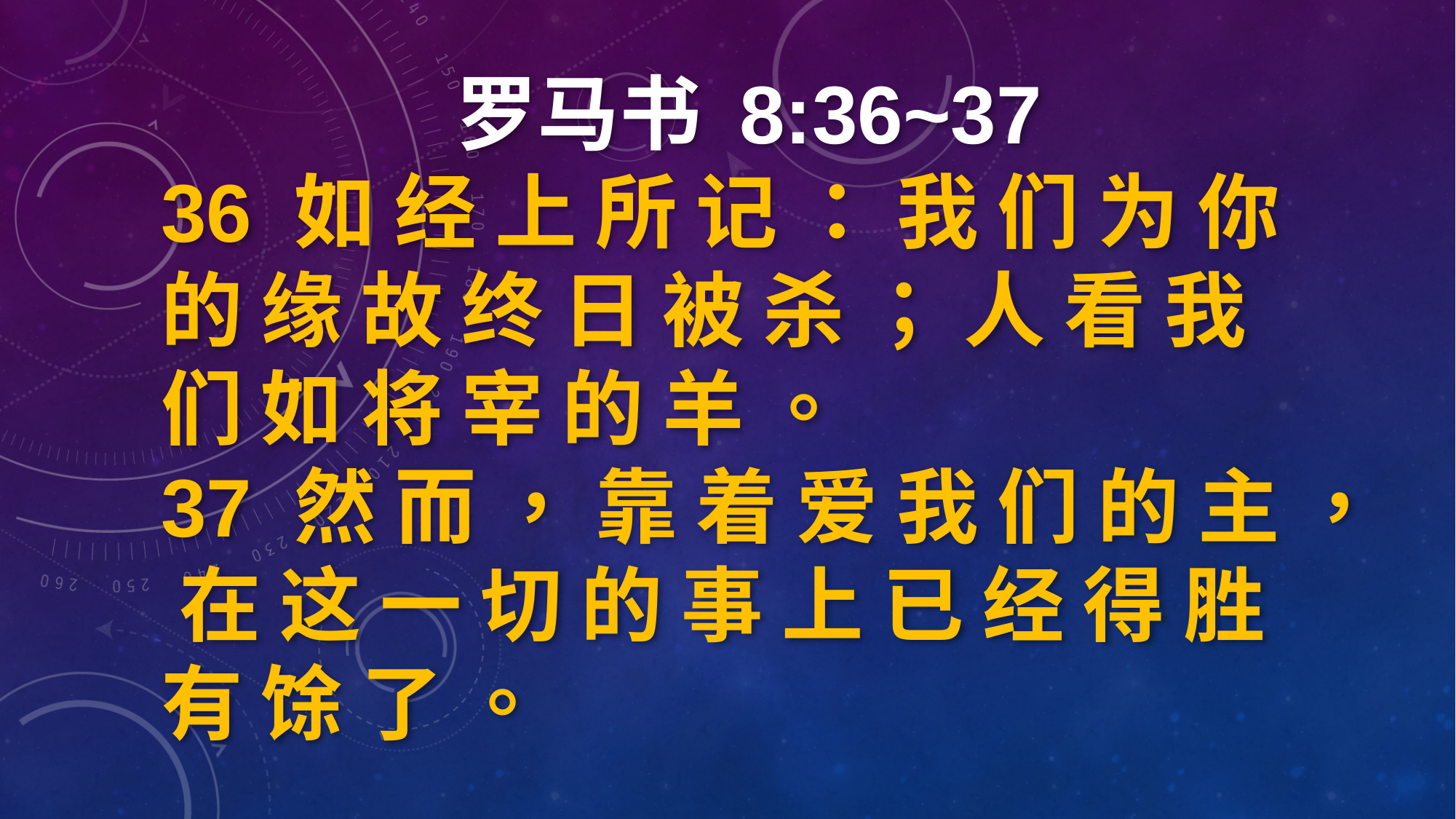

罗马书 8:36~37
36 如 经 上 所 记 ： 我 们 为 你 的 缘 故 终 日 被 杀 ； 人 看 我 们 如 将 宰 的 羊 。
37 然 而 ， 靠 着 爱 我 们 的 主 ， 在 这 一 切 的 事 上 已 经 得 胜 有 馀 了 。